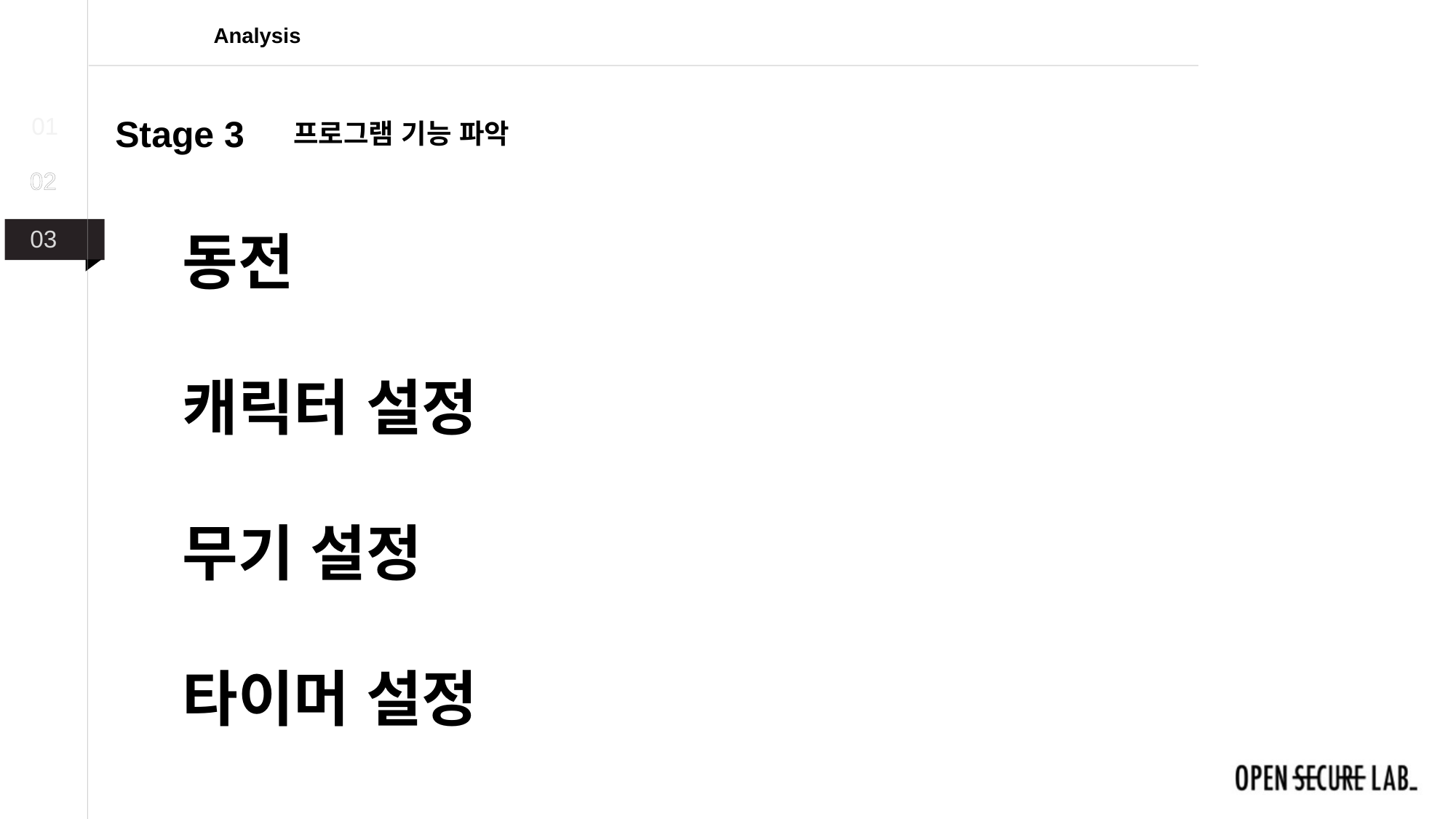

Analysis
01
Stage 3
프로그램 기능 파악
02
03
동전

캐릭터 설정

무기 설정

타이머 설정